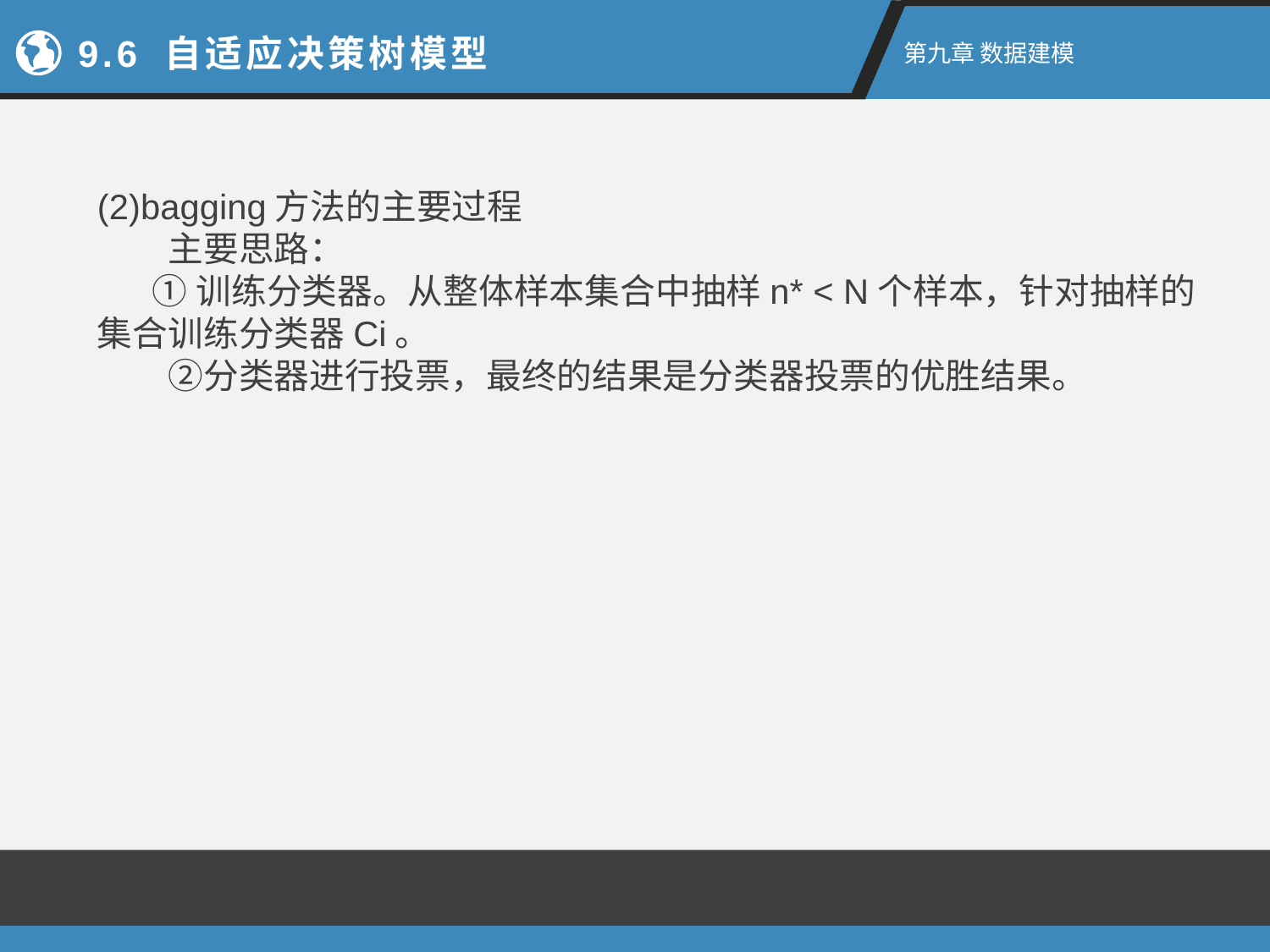

9.6 自适应决策树模型

第九章 数据建模
(2)bagging方法的主要过程
　　主要思路：
       ①训练分类器。从整体样本集合中抽样n* < N个样本，针对抽样的集合训练分类器Ci。
　　②分类器进行投票，最终的结果是分类器投票的优胜结果。